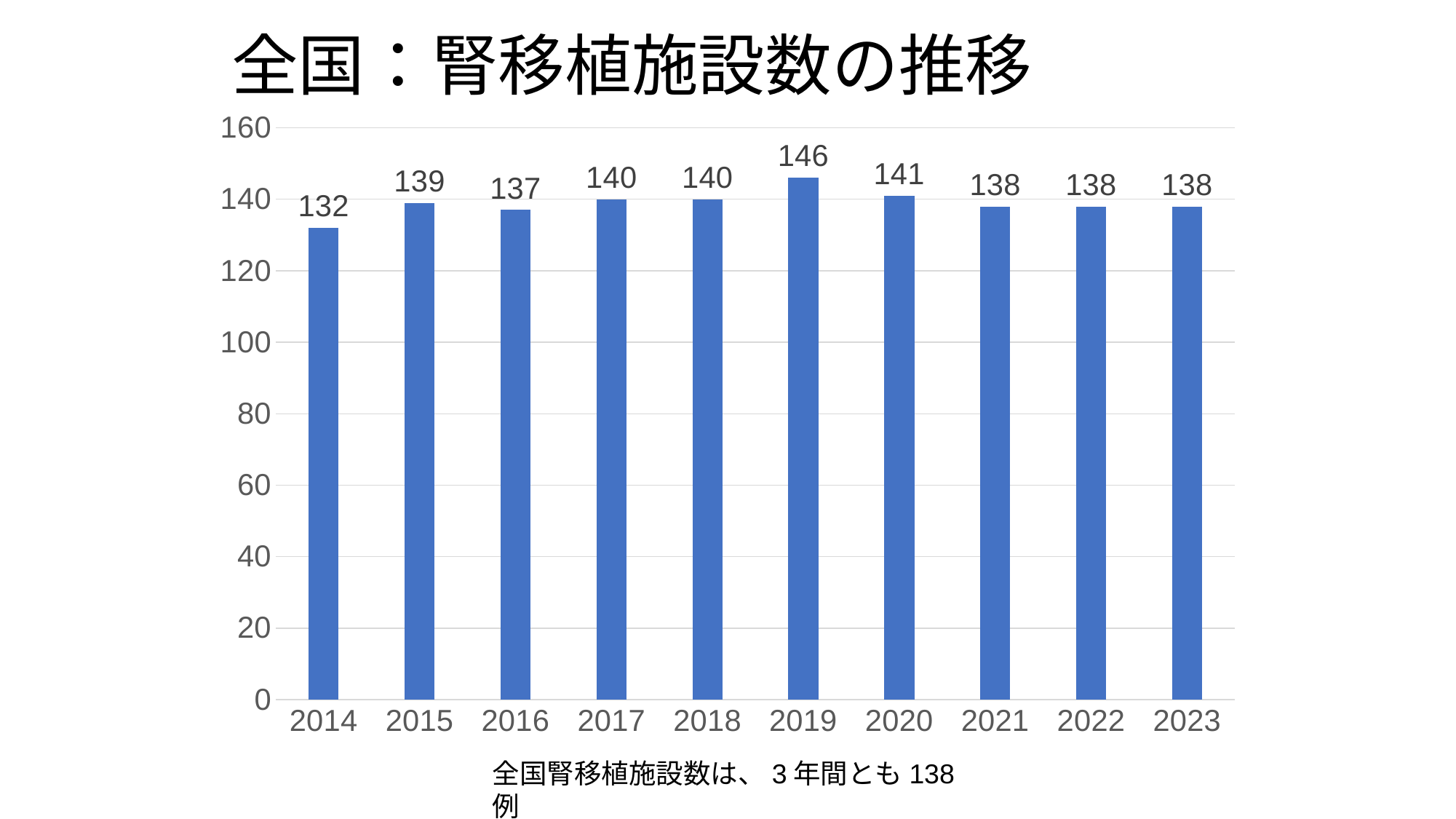

# 全国：腎移植施設数の推移

### Chart

| Category |  |
|---|---|
| 2014 | 132.0 |
| 2015 | 139.0 |
| 2016 | 137.0 |
| 2017 | 140.0 |
| 2018 | 140.0 |
| 2019 | 146.0 |
| 2020 | 141.0 |
| 2021 | 138.0 |
| 2022 | 138.0 |
| 2023 | 138.0 |
全国腎移植施設数は、3年間とも138例